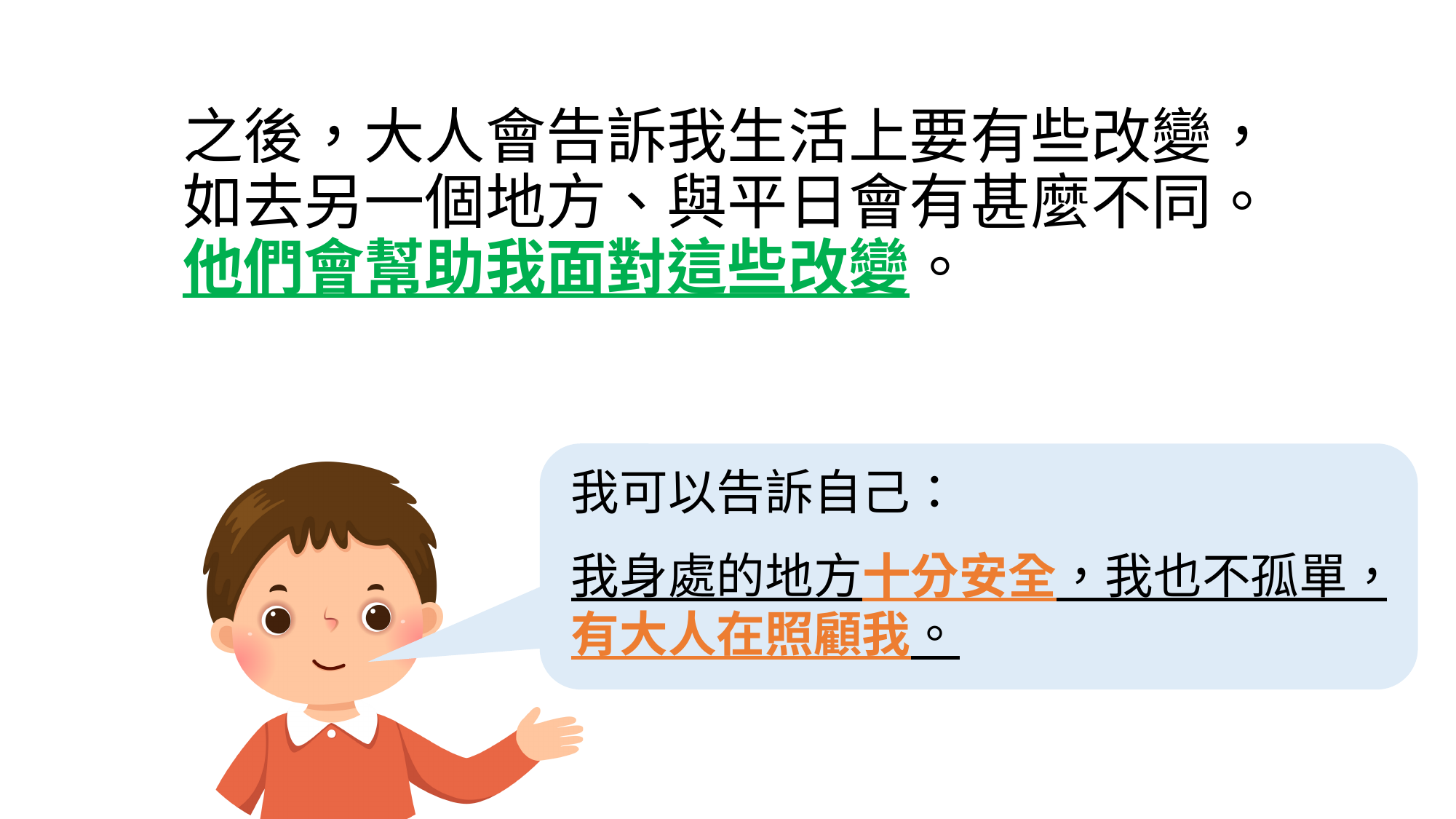

之後，大人會告訴我生活上要有些改變，如去另一個地方、與平日會有甚麼不同。他們會幫助我面對這些改變。

我可以告訴自己：

我身處的地方十分安全，我也不孤單，有大人在照顧我。